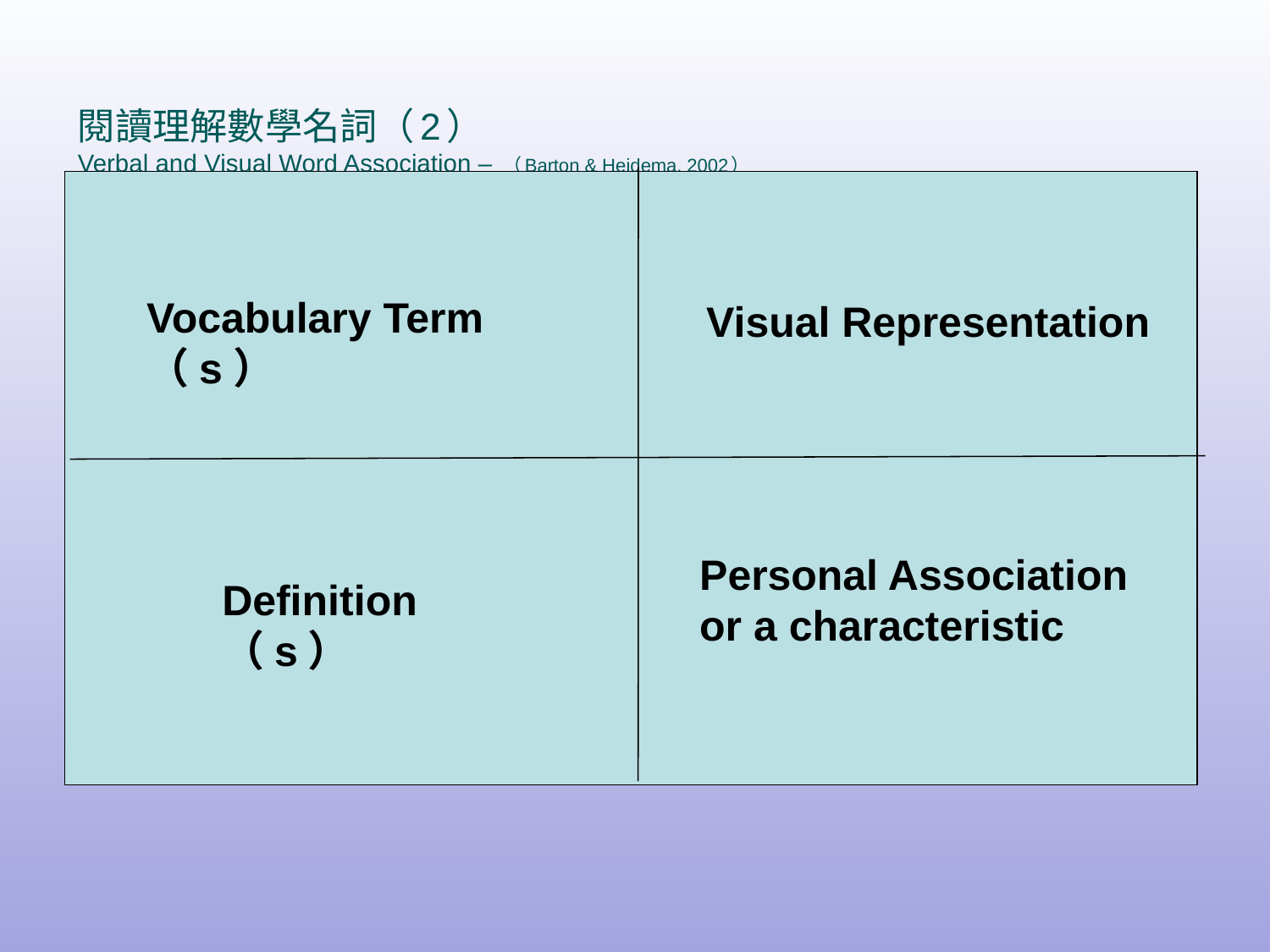

# 閱讀理解數學名詞（2） Verbal and Visual Word Association – （Barton & Heidema, 2002）

Vocabulary Term（s）
Visual Representation

Personal Association or a characteristic
Definition（s）